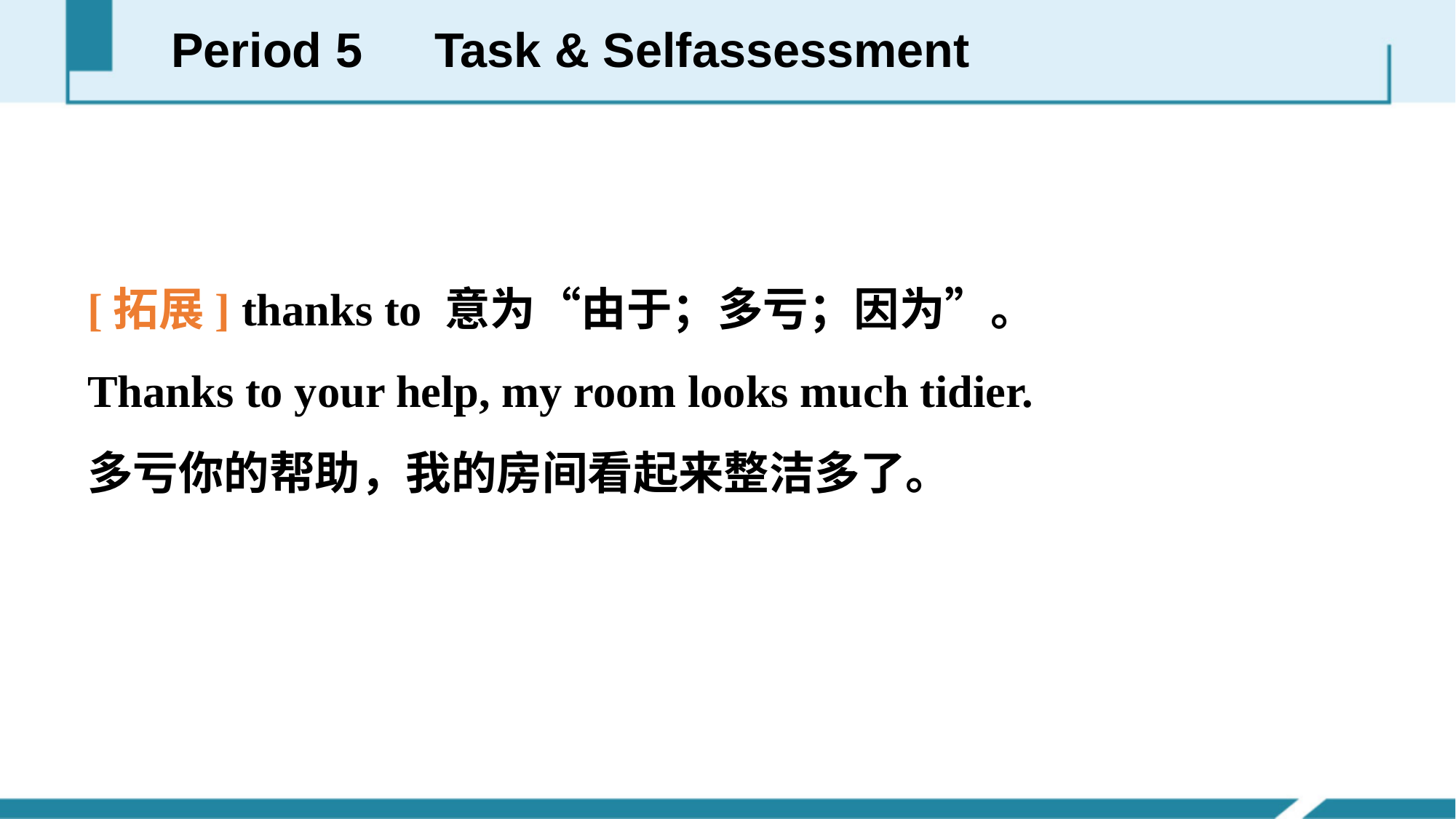

Period 5　Task & Self­assessment
[拓展] thanks to 意为“由于；多亏；因为”。
Thanks to your help, my room looks much tidier.
多亏你的帮助，我的房间看起来整洁多了。